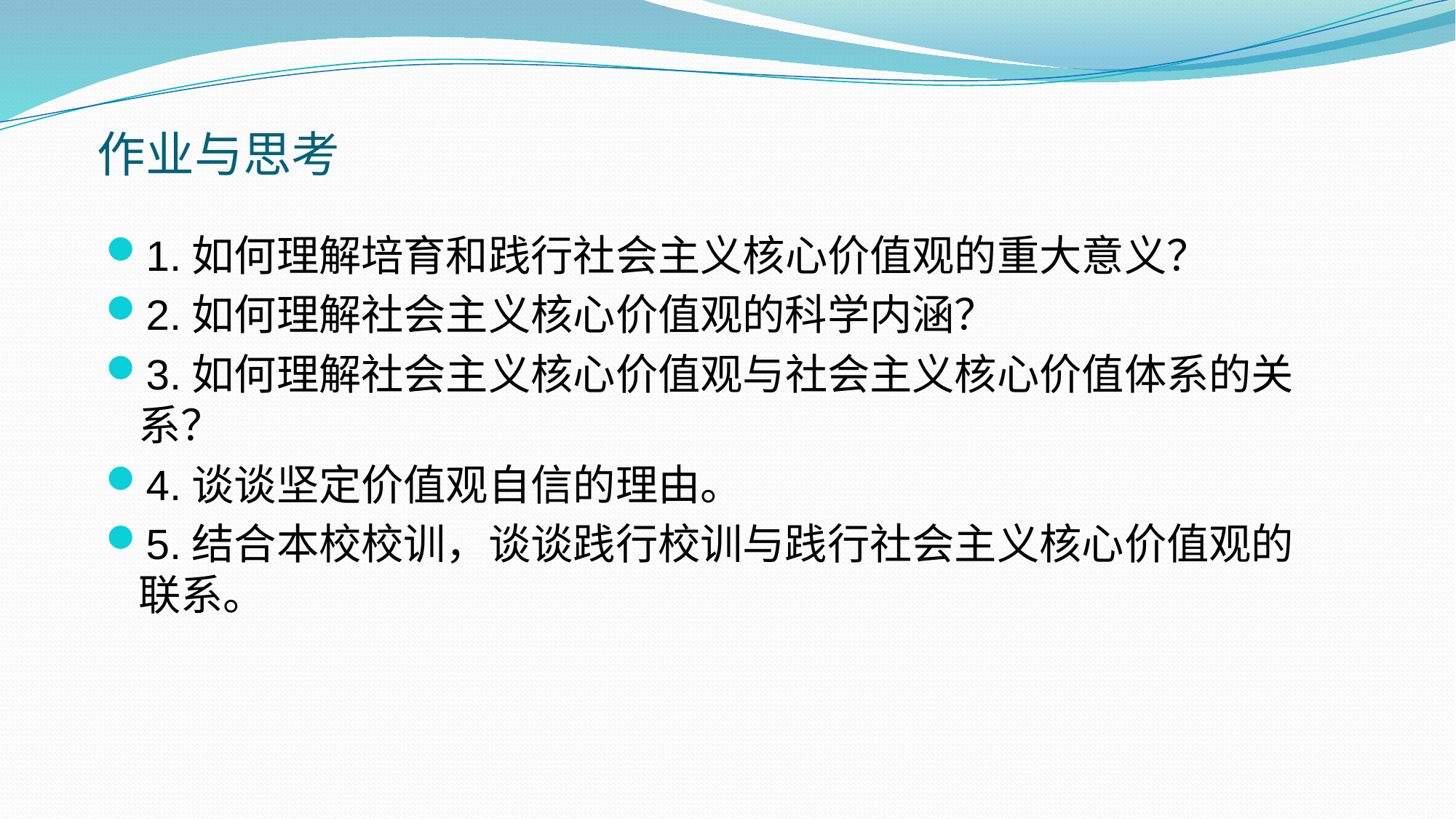

# 作业与思考
1.如何理解培育和践行社会主义核心价值观的重大意义？
2.如何理解社会主义核心价值观的科学内涵？
3.如何理解社会主义核心价值观与社会主义核心价值体系的关系？
4.谈谈坚定价值观自信的理由。
5.结合本校校训，谈谈践行校训与践行社会主义核心价值观的联系。